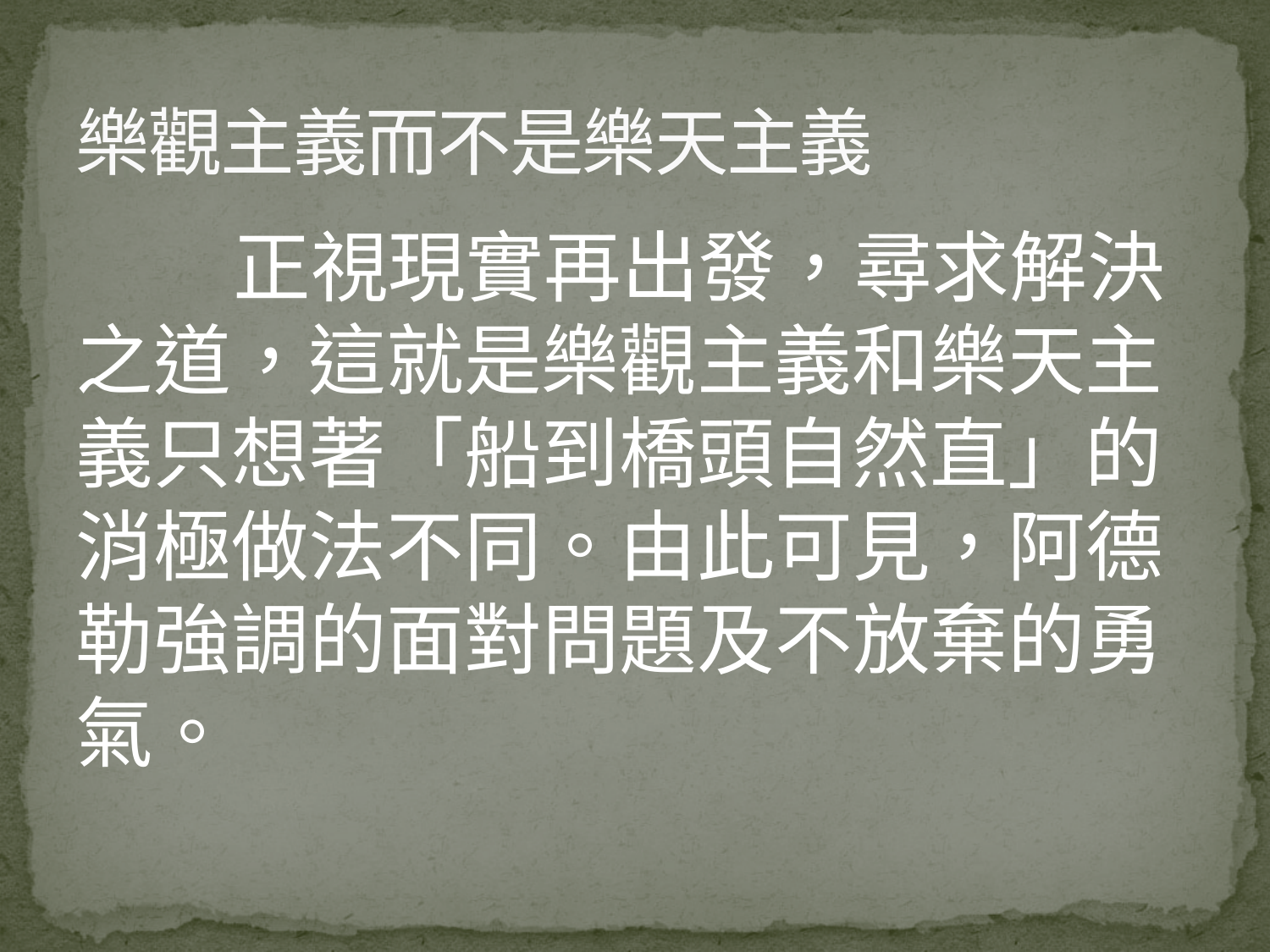

# 樂觀主義而不是樂天主義
        正視現實再出發，尋求解決之道，這就是樂觀主義和樂天主義只想著「船到橋頭自然直」的消極做法不同。由此可見，阿德勒強調的面對問題及不放棄的勇氣。